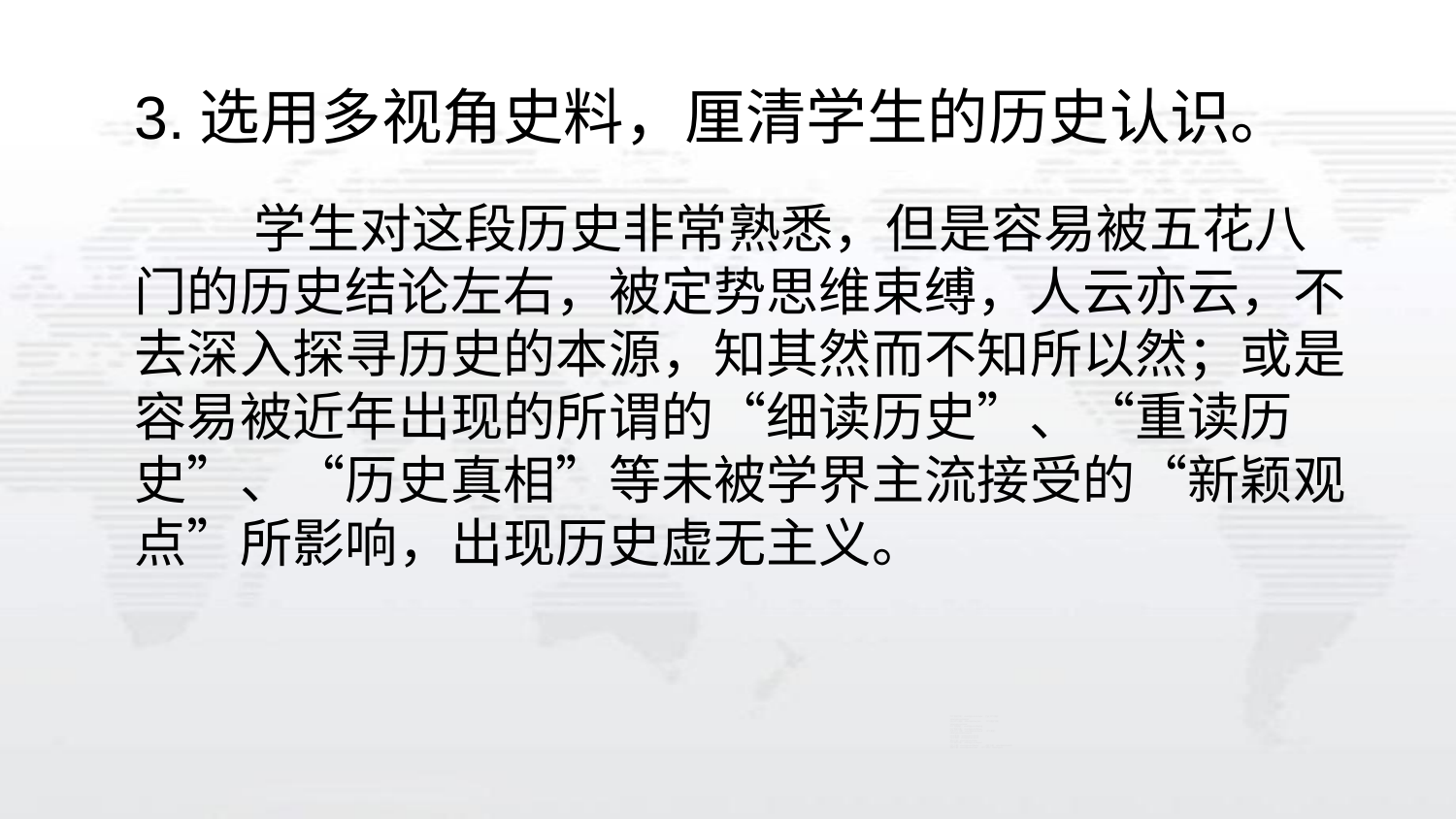

3.选用多视角史料，厘清学生的历史认识。

         学生对这段历史非常熟悉，但是容易被五花八门的历史结论左右，被定势思维束缚，人云亦云，不去深入探寻历史的本源，知其然而不知所以然；或是容易被近年出现的所谓的“细读历史”、“重读历史”、“历史真相”等未被学界主流接受的“新颖观点”所影响，出现历史虚无主义。